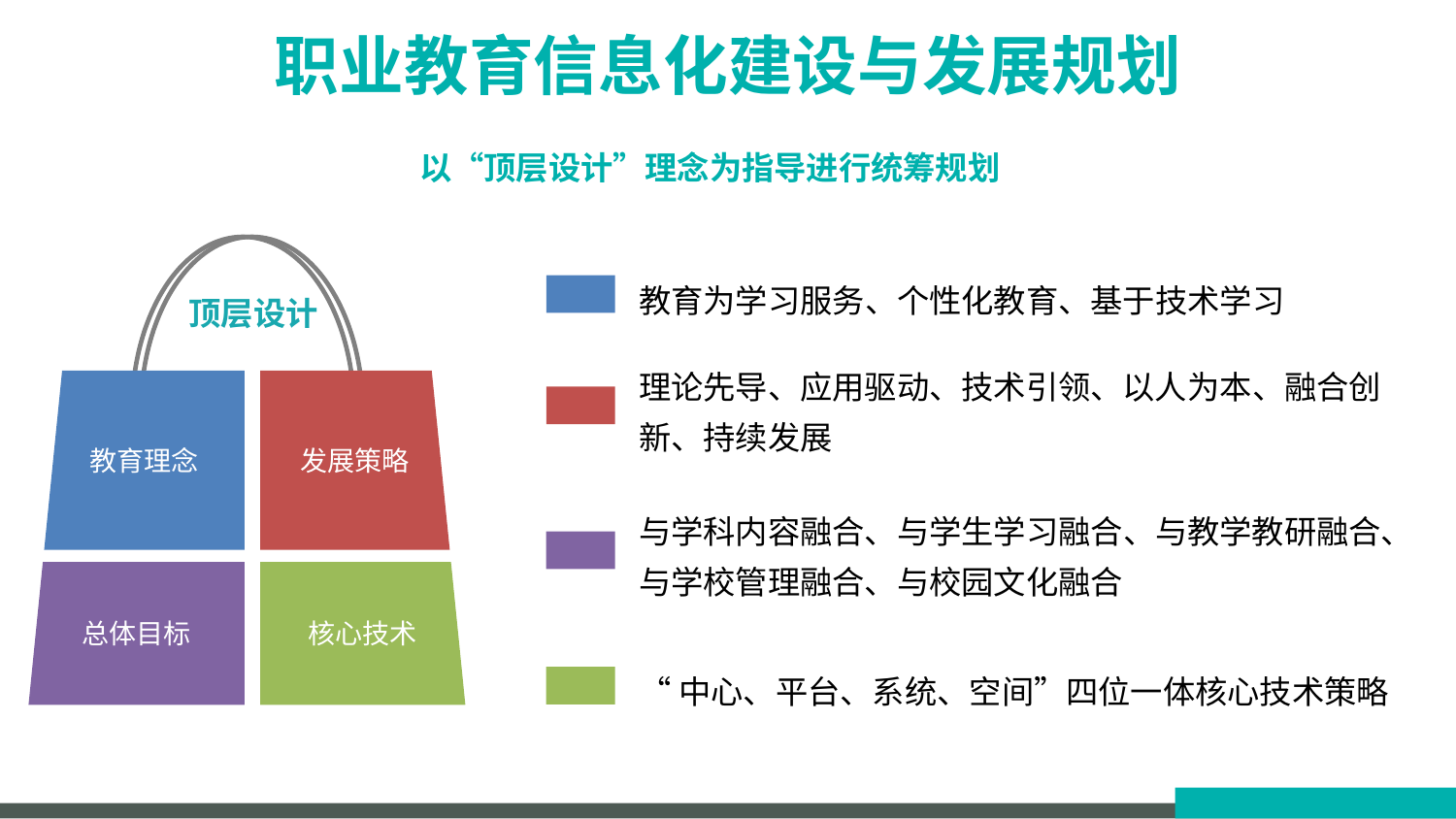

职业教育信息化建设与发展规划
以“顶层设计”理念为指导进行统筹规划

教育理念
发展策略
总体目标
核心技术
顶层设计
教育为学习服务、个性化教育、基于技术学习

理论先导、应用驱动、技术引领、以人为本、融合创新、持续发展

与学科内容融合、与学生学习融合、与教学教研融合、与学校管理融合、与校园文化融合

“中心、平台、系统、空间”四位一体核心技术策略